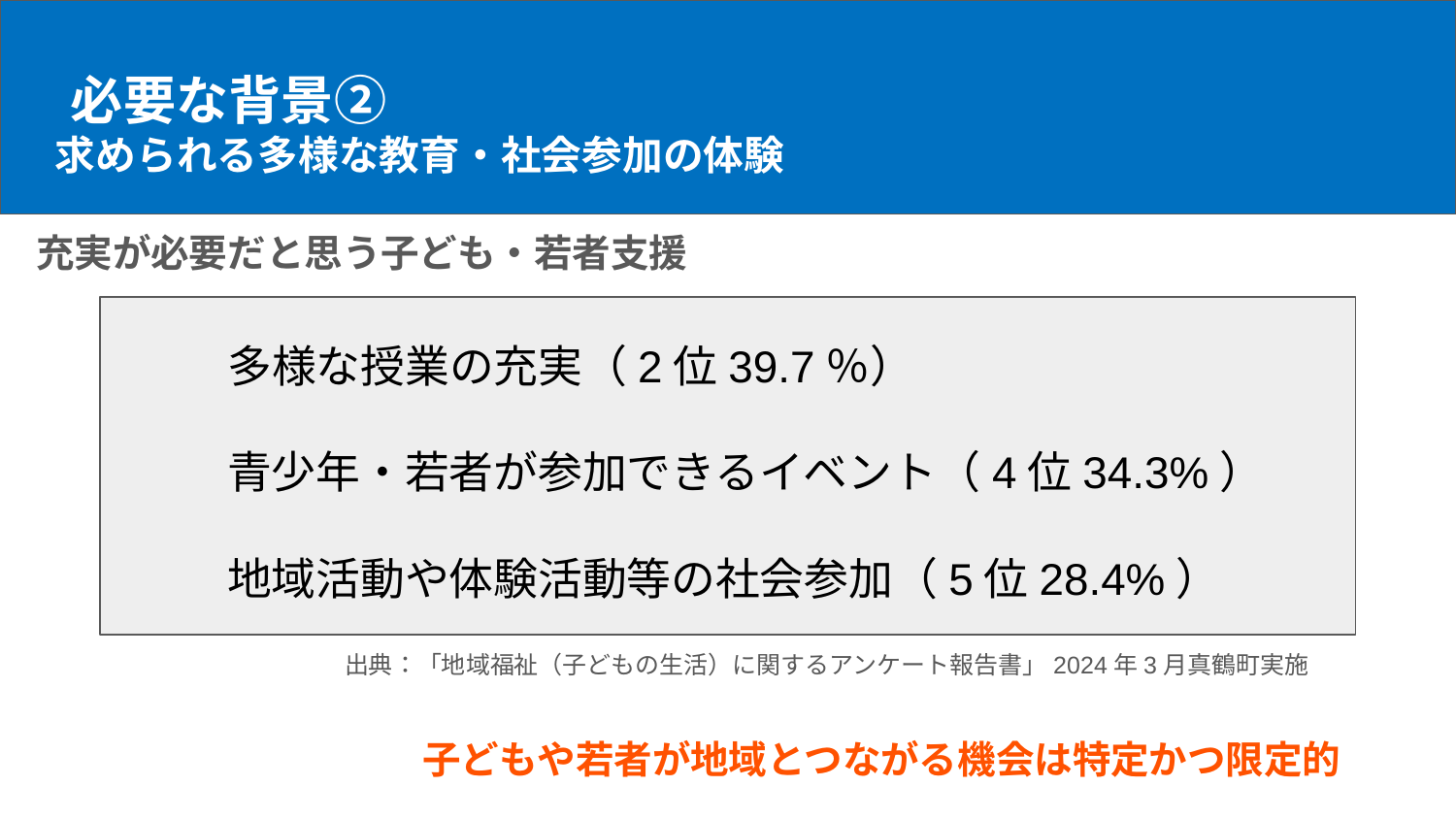

必要な背景②
　求められる多様な教育・社会参加の体験
充実が必要だと思う子ども・若者支援

　多様な授業の充実（2位39.7％）

　青少年・若者が参加できるイベント（4位34.3%）

　地域活動や体験活動等の社会参加（5位28.4%）
出典：「地域福祉（子どもの生活）に関するアンケート報告書」2024年3月真鶴町実施
子どもや若者が地域とつながる機会は特定かつ限定的